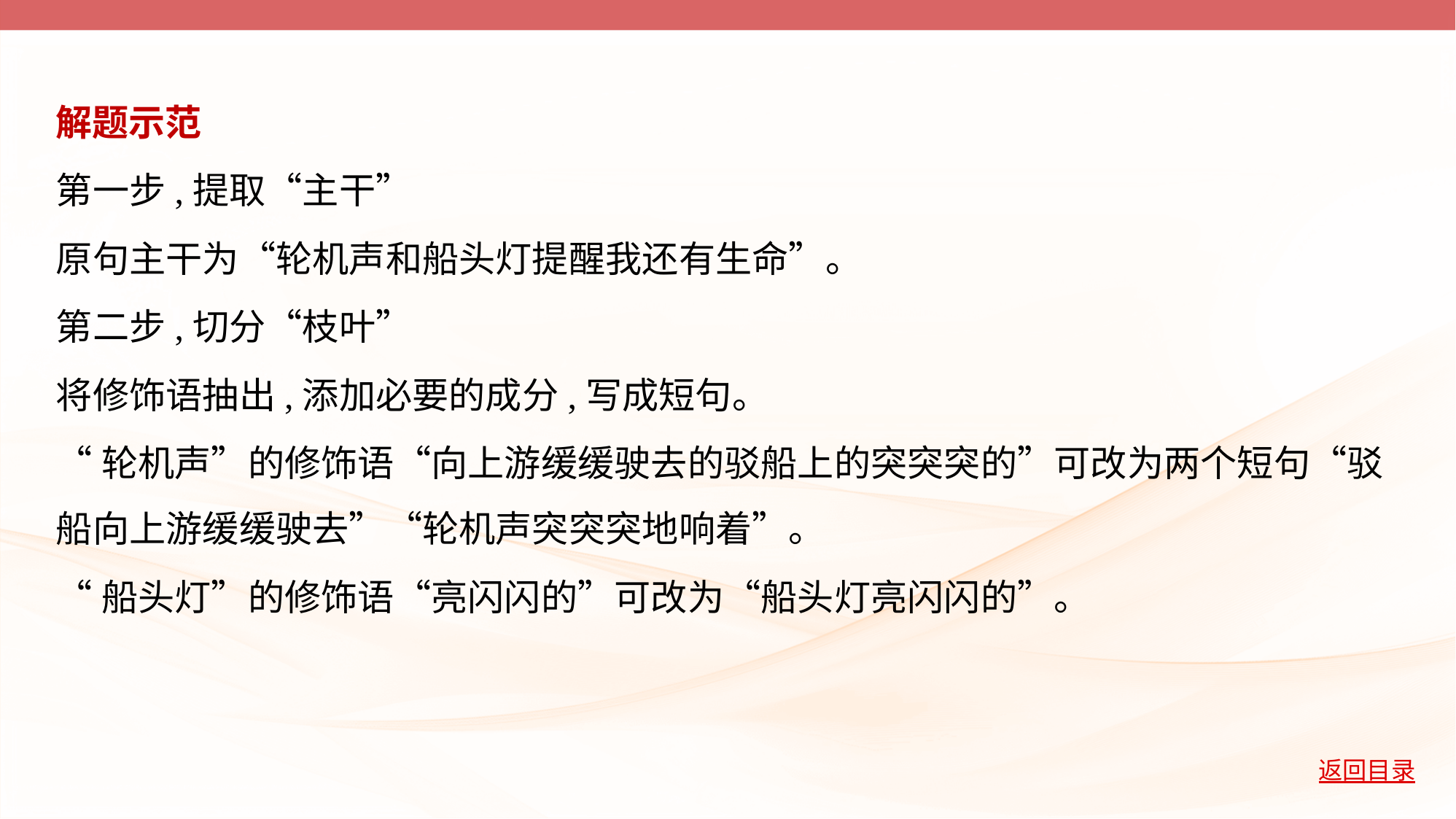

解题示范
第一步,提取“主干”
原句主干为“轮机声和船头灯提醒我还有生命”。
第二步,切分“枝叶”
将修饰语抽出,添加必要的成分,写成短句。
“轮机声”的修饰语“向上游缓缓驶去的驳船上的突突突的”可改为两个短句“驳
船向上游缓缓驶去”“轮机声突突突地响着”。
“船头灯”的修饰语“亮闪闪的”可改为“船头灯亮闪闪的”。